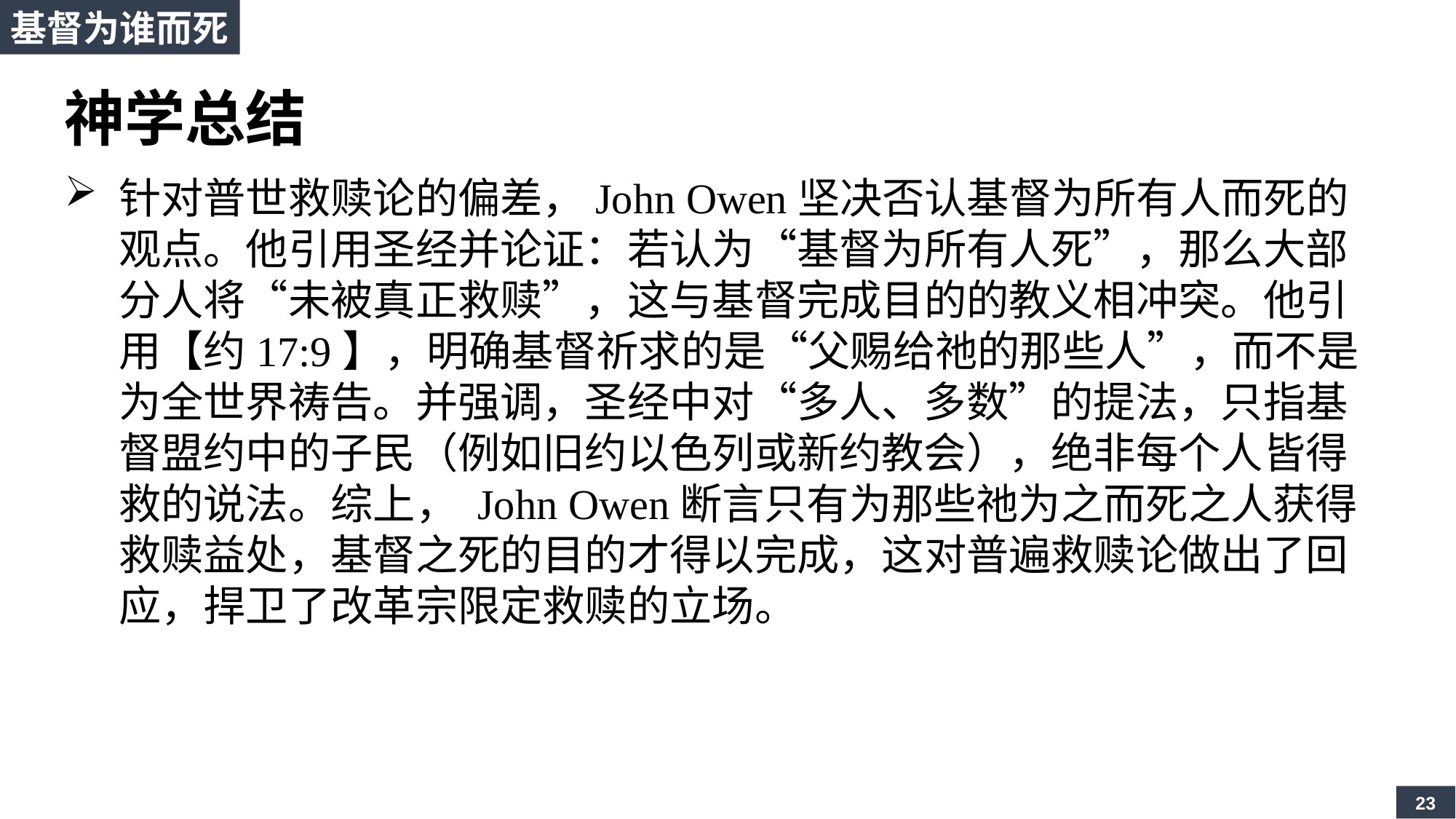

基督为谁而死
神学总结
针对普世救赎论的偏差，John Owen坚决否认基督为所有人而死的观点。他引用圣经并论证：若认为“基督为所有人死”，那么大部分人将“未被真正救赎”，这与基督完成目的的教义相冲突。他引用【约17:9】，明确基督祈求的是“父赐给祂的那些人”，而不是为全世界祷告。并强调，圣经中对“多人、多数”的提法，只指基督盟约中的子民（例如旧约以色列或新约教会），绝非每个人皆得救的说法。综上， John Owen断言只有为那些祂为之而死之人获得救赎益处，基督之死的目的才得以完成，这对普遍救赎论做出了回应，捍卫了改革宗限定救赎的立场。
23